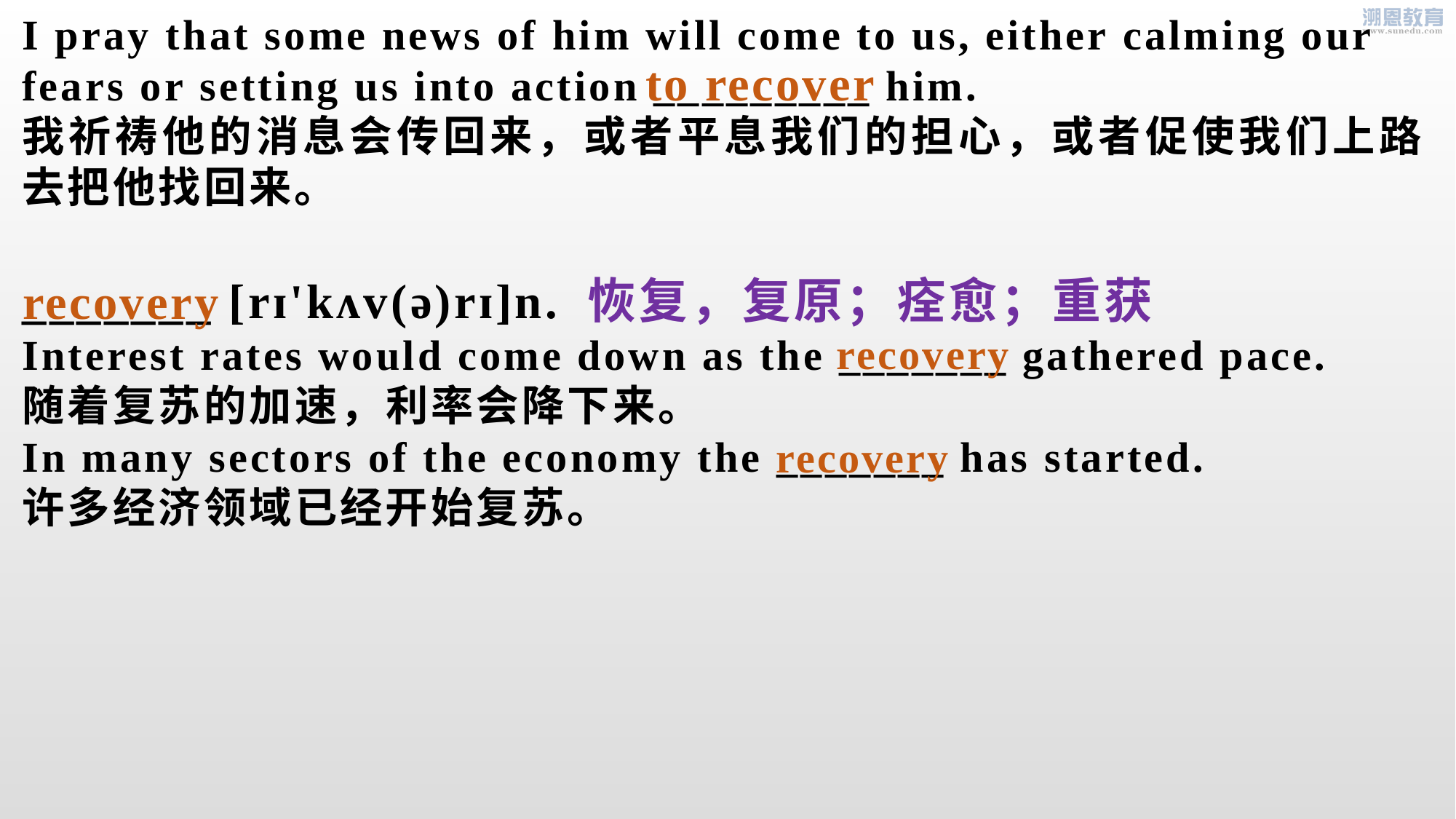

I pray that some news of him will come to us, either calming our
fears or setting us into action _________ him.
我祈祷他的消息会传回来，或者平息我们的担心，或者促使我们上路去把他找回来。

_______ [rɪ'kʌv(ə)rɪ]n. 恢复，复原；痊愈；重获
Interest rates would come down as the _______ gathered pace.
随着复苏的加速，利率会降下来。
In many sectors of the economy the _______ has started.
许多经济领域已经开始复苏。

to recover
recovery
recovery
recovery